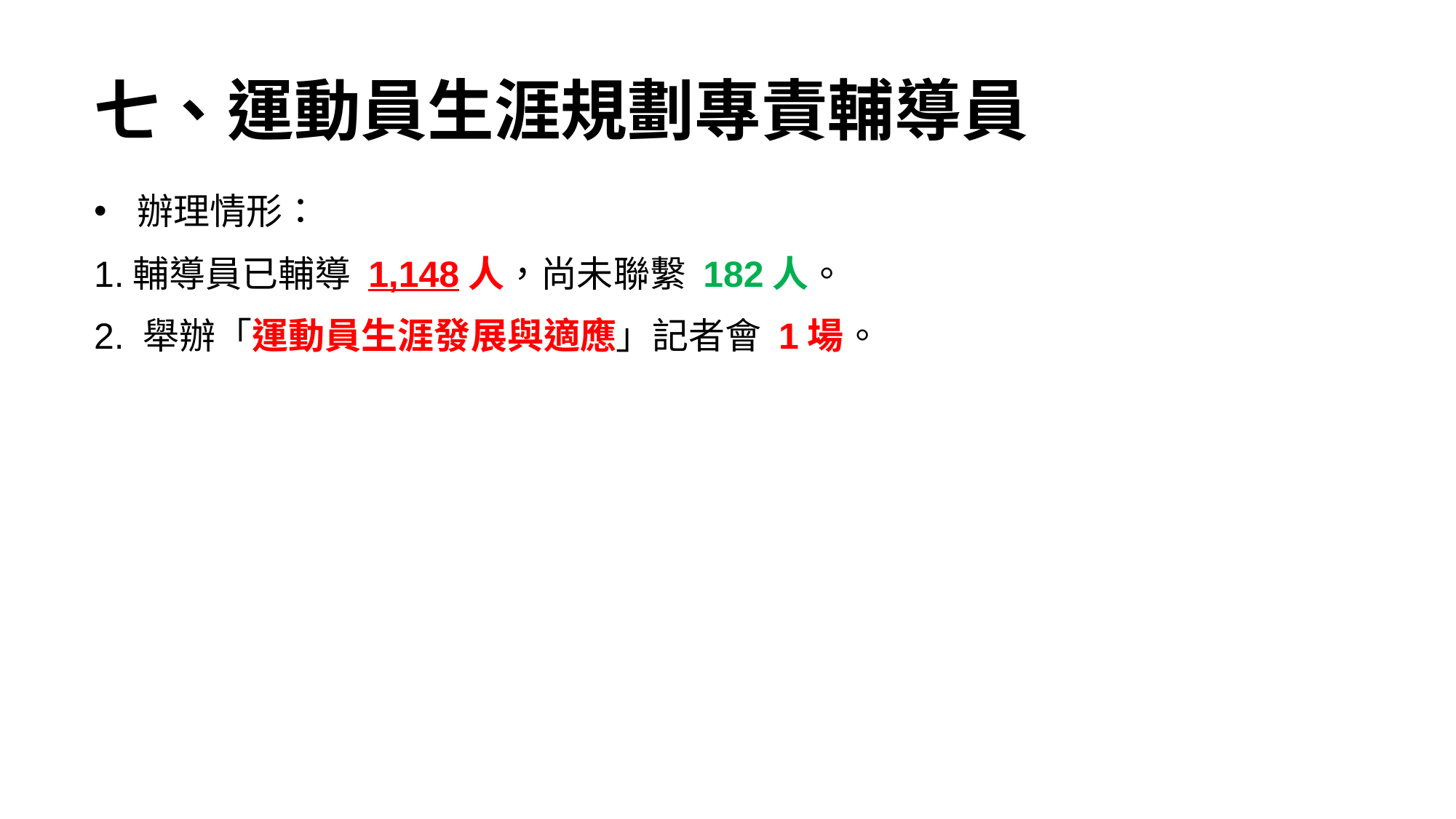

# 七、運動員生涯規劃專責輔導員
辦理情形：
1.輔導員已輔導 1,148人，尚未聯繫 182人。
2. 舉辦「運動員生涯發展與適應」記者會 1場。